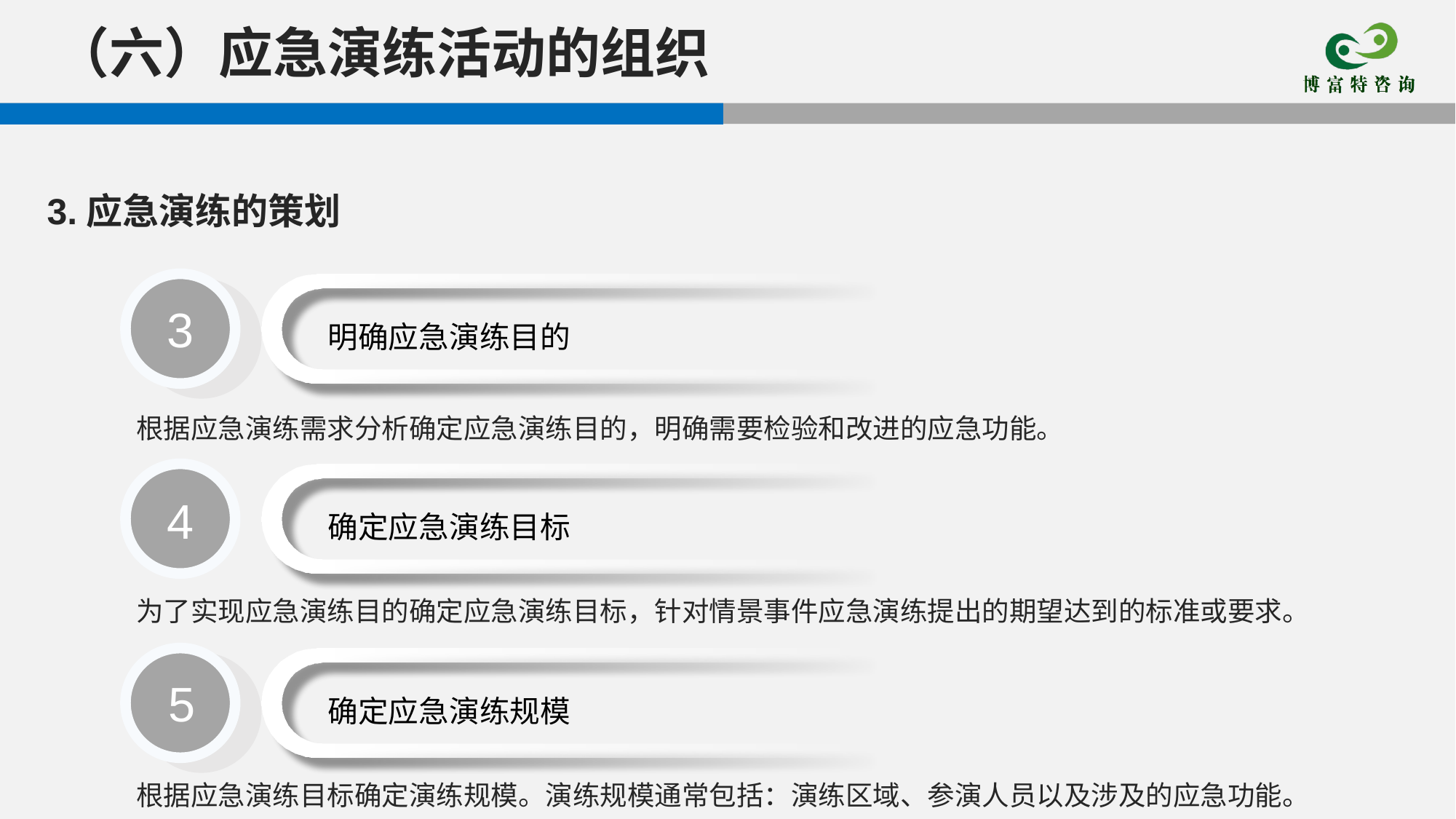

（六）应急演练活动的组织

3.应急演练的策划

3
明确应急演练目的
根据应急演练需求分析确定应急演练目的，明确需要检验和改进的应急功能。

4
确定应急演练目标
为了实现应急演练目的确定应急演练目标，针对情景事件应急演练提出的期望达到的标准或要求。

5
确定应急演练规模
根据应急演练目标确定演练规模。演练规模通常包括：演练区域、参演人员以及涉及的应急功能。